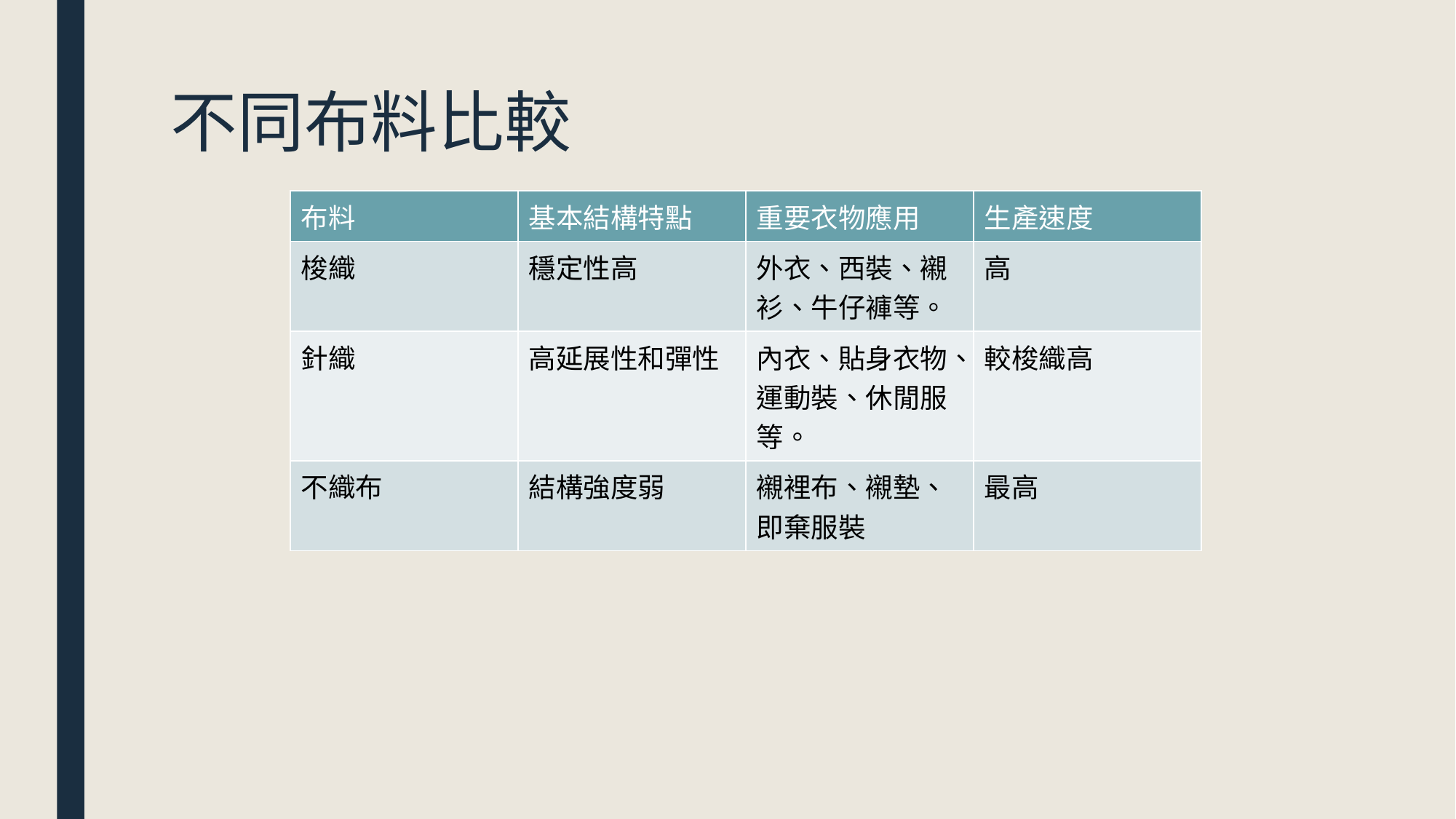

# 不同布料比較
| 布料 | 基本結構特點 | 重要衣物應用 | 生產速度 |
| --- | --- | --- | --- |
| 梭織 | 穩定性高 | 外衣、西裝、襯衫、牛仔褲等。 | 高 |
| 針織 | 高延展性和彈性 | 內衣、貼身衣物、運動裝、休閒服等。 | 較梭織高 |
| 不織布 | 結構強度弱 | 襯裡布、襯墊、即棄服裝 | 最高 |